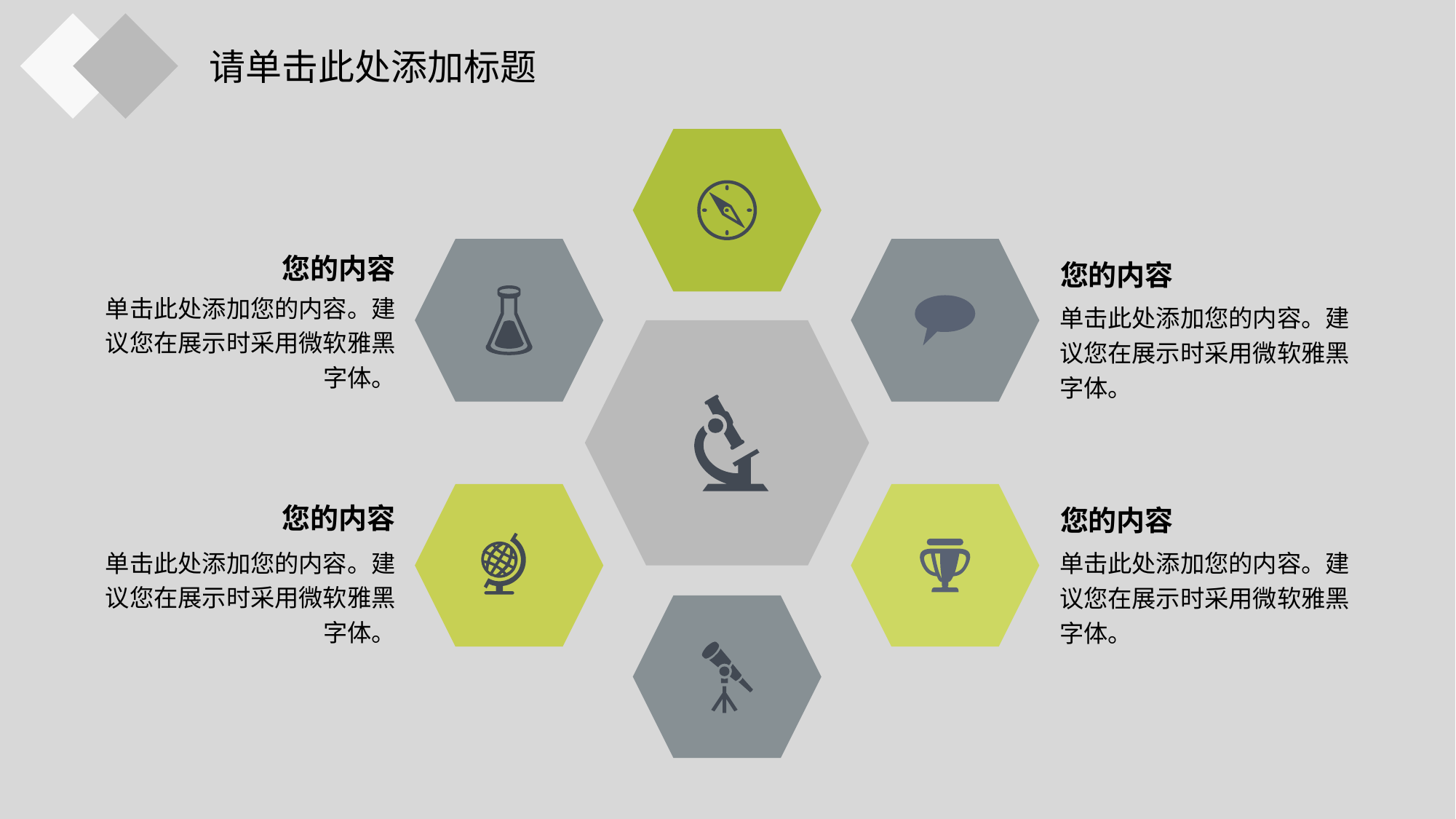

请单击此处添加标题

您的内容
单击此处添加您的内容。建议您在展示时采用微软雅黑字体。
您的内容
单击此处添加您的内容。建议您在展示时采用微软雅黑字体。

您的内容
单击此处添加您的内容。建议您在展示时采用微软雅黑字体。
您的内容
单击此处添加您的内容。建议您在展示时采用微软雅黑字体。